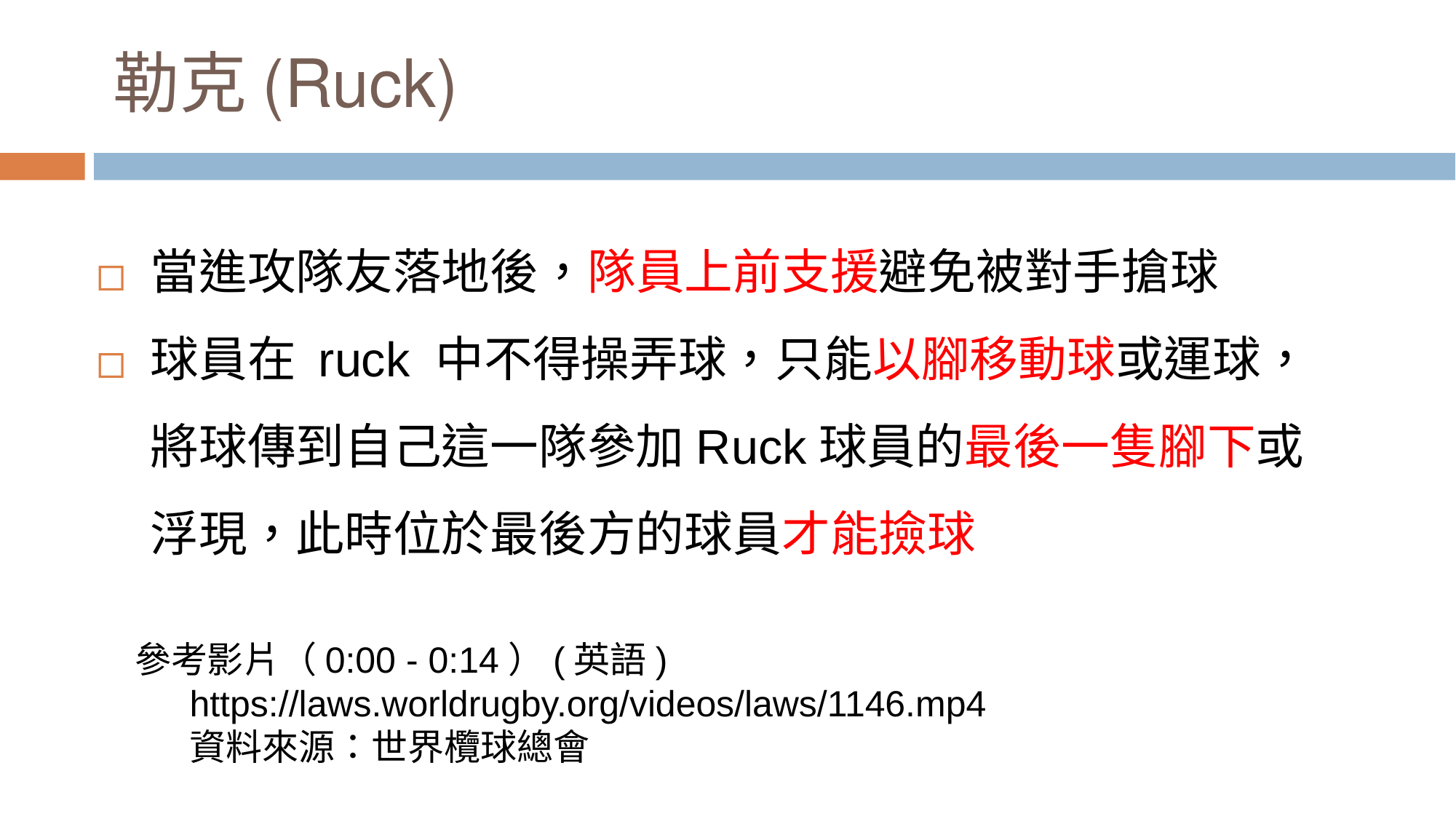

# 勒克(Ruck)
當進攻隊友落地後，隊員上前支援避免被對手搶球
球員在 ruck 中不得操弄球，只能以腳移動球或運球，將球傳到自己這一隊參加Ruck球員的最後一隻腳下或浮現，此時位於最後方的球員才能撿球

參考影片（0:00 - 0:14）(英語)
https://laws.worldrugby.org/videos/laws/1146.mp4
資料來源：世界欖球總會